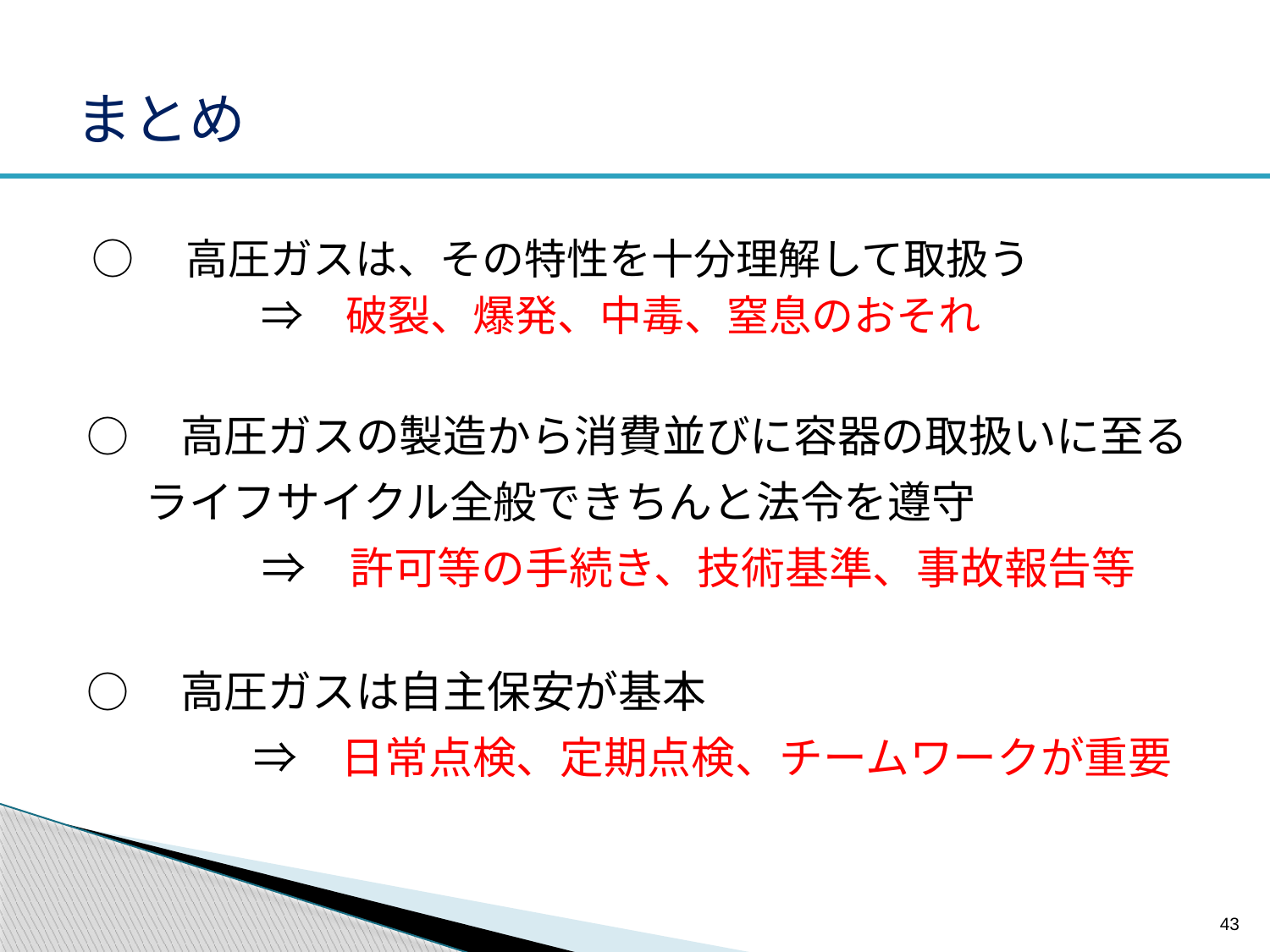

# まとめ
○　高圧ガスは、その特性を十分理解して取扱う
　　　　⇒　破裂、爆発、中毒、窒息のおそれ

 ○　高圧ガスの製造から消費並びに容器の取扱いに至る
      ライフサイクル全般できちんと法令を遵守
　　　　 ⇒　許可等の手続き、技術基準、事故報告等

 ○　高圧ガスは自主保安が基本
　　　　   ⇒　日常点検、定期点検、チームワークが重要

43